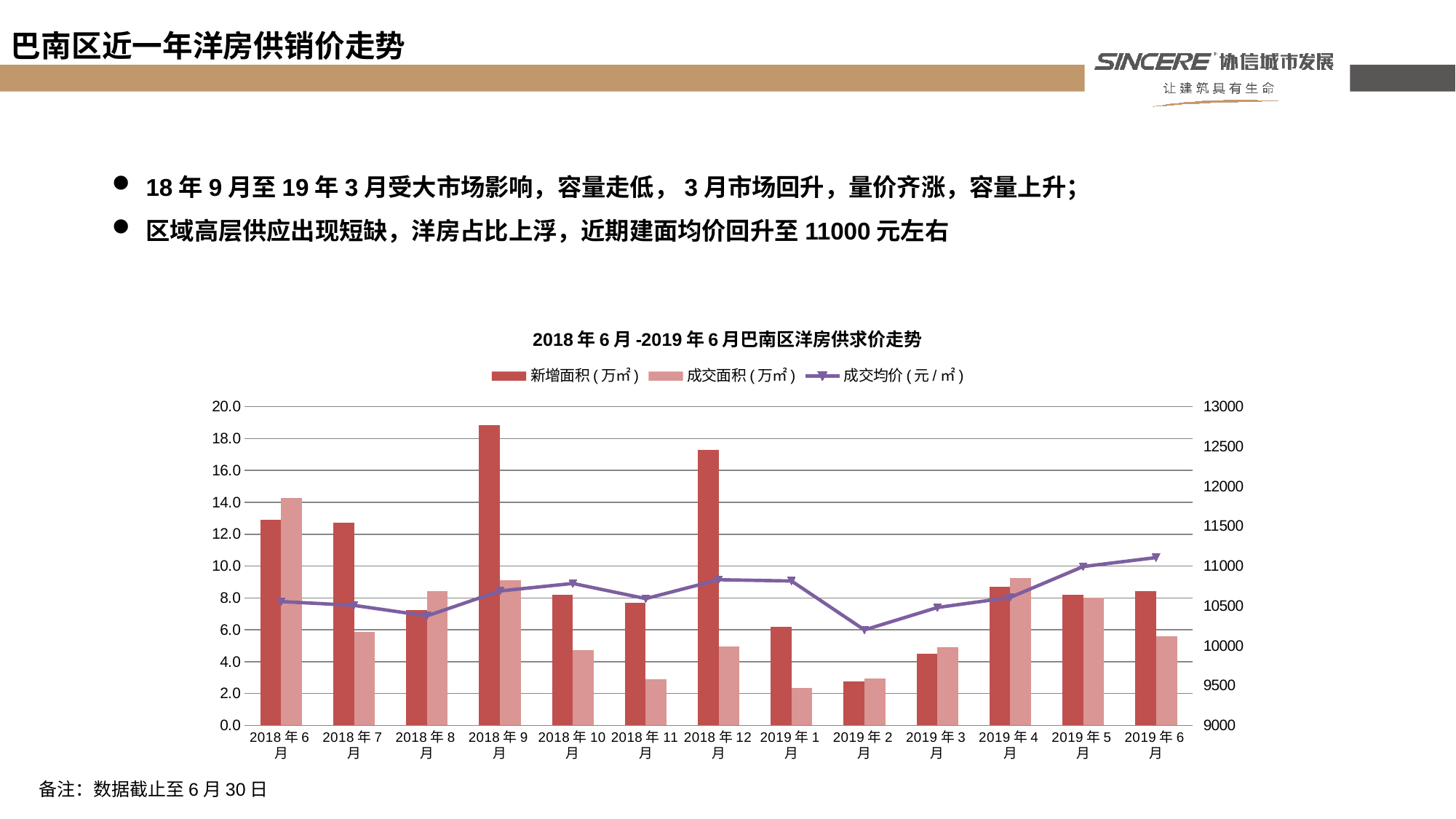

巴南区近一年洋房供销价走势
18年9月至19年3月受大市场影响，容量走低，3月市场回升，量价齐涨，容量上升；
区域高层供应出现短缺，洋房占比上浮，近期建面均价回升至11000元左右

### Chart: 2018年6月-2019年6月巴南区洋房供求价走势

| Category | 新增面积(万㎡) | 成交面积(万㎡) | 成交均价(元/㎡) |
|---|---|---|---|
| 43252 | 12.912842000000001 | 14.28 | 10554.0 |
| 43282 | 12.699741 | 5.85 | 10506.0 |
| 43313 | 7.244145999999999 | 8.43 | 10374.0 |
| 43344 | 18.821761999999996 | 9.12 | 10687.0 |
| 43374 | 8.186137 | 4.72 | 10781.0 |
| 43405 | 7.684936000000001 | 2.91 | 10591.0 |
| 43435 | 17.277607 | 4.94 | 10828.0 |
| 43466 | 6.177623 | 2.34 | 10812.0 |
| 43497 | 2.7690040000000002 | 2.95 | 10198.0 |
| 43525 | 4.508711999999999 | 4.9 | 10479.0 |
| 43556 | 8.715544000000001 | 9.25 | 10606.0 |
| 43586 | 8.2 | 8.01 | 10993.0 |
| 43617 | 8.41 | 5.57 | 11106.0 |
备注：数据截止至6月30日